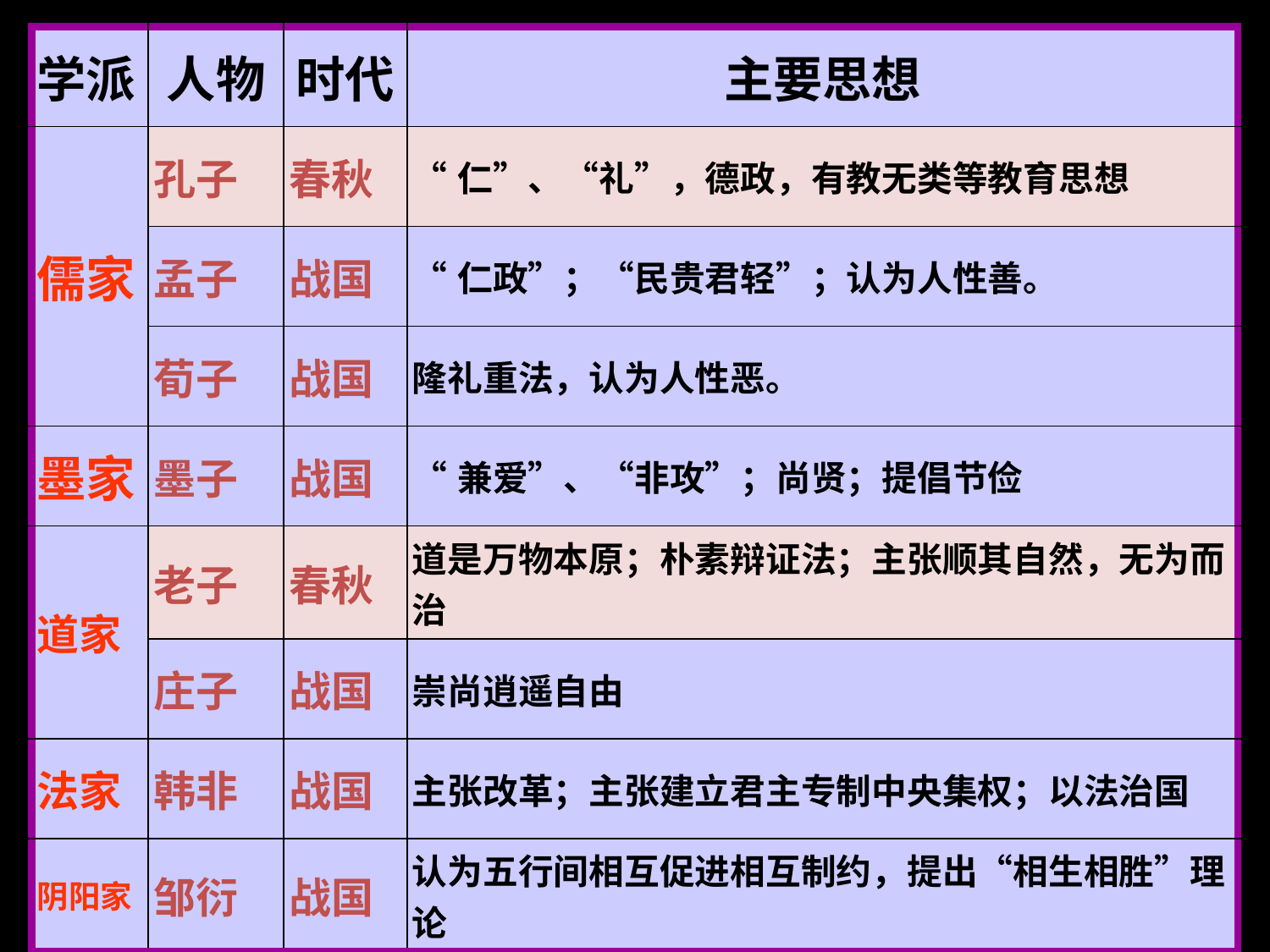

| 学派 | 人物 | 时代 | 主要思想 |
| --- | --- | --- | --- |
| 儒家 | 孔子 | 春秋 | “仁”、“礼”，德政，有教无类等教育思想 |
|  | 孟子 | 战国 | “仁政”；“民贵君轻”；认为人性善。 |
|  | 荀子 | 战国 | 隆礼重法，认为人性恶。 |
| 墨家 | 墨子 | 战国 | “兼爱”、“非攻”；尚贤；提倡节俭 |
| 道家 | 老子 | 春秋 | 道是万物本原；朴素辩证法；主张顺其自然，无为而治 |
|  | 庄子 | 战国 | 崇尚逍遥自由 |
| 法家 | 韩非 | 战国 | 主张改革；主张建立君主专制中央集权；以法治国 |
| 阴阳家 | 邹衍 | 战国 | 认为五行间相互促进相互制约，提出“相生相胜”理论 |
#